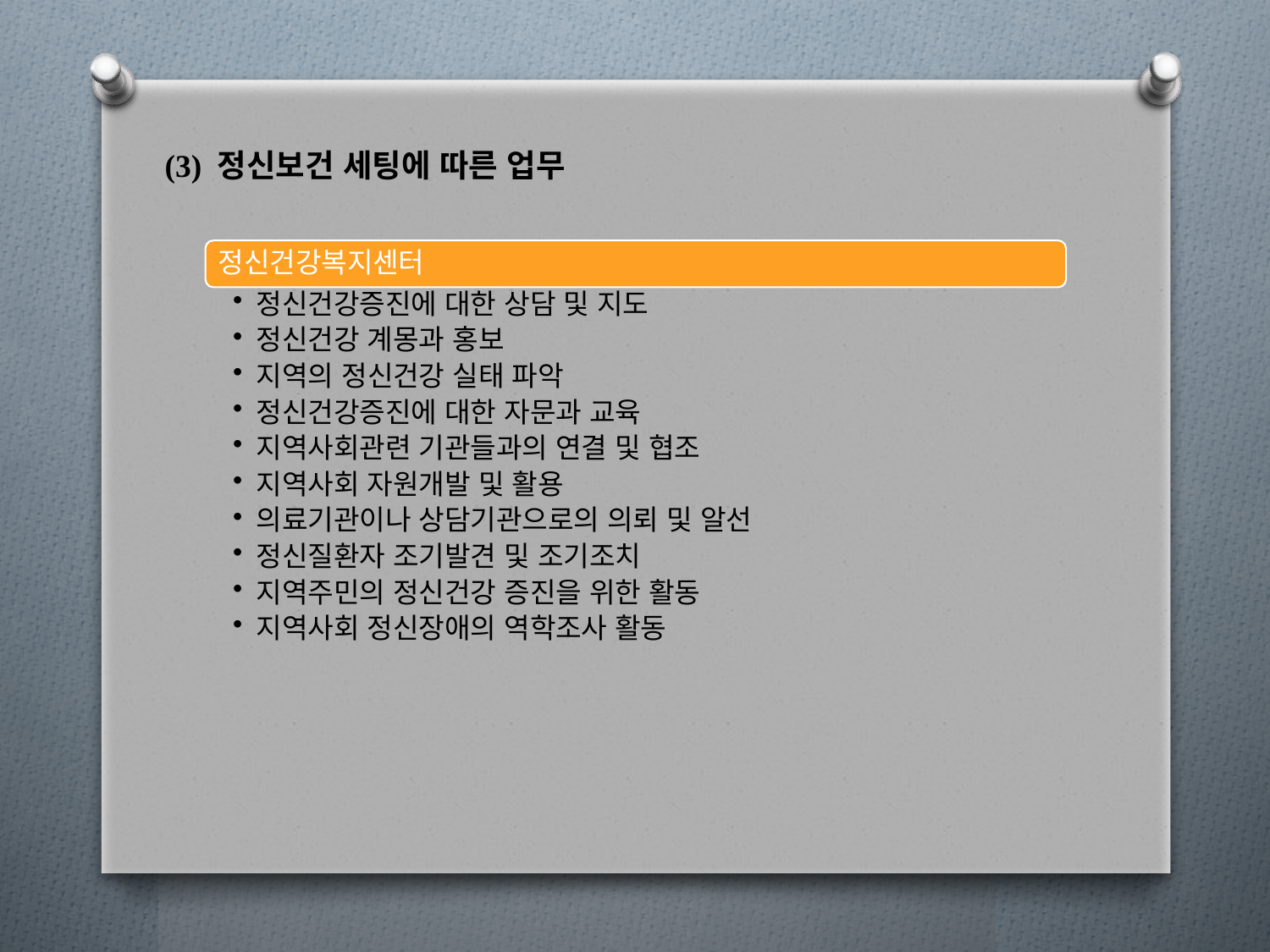

# (3) 정신보건 세팅에 따른 업무
정신건강복지센터
정신건강증진에 대한 상담 및 지도
정신건강 계몽과 홍보
지역의 정신건강 실태 파악
정신건강증진에 대한 자문과 교육
지역사회관련 기관들과의 연결 및 협조
지역사회 자원개발 및 활용
의료기관이나 상담기관으로의 의뢰 및 알선
정신질환자 조기발견 및 조기조치
지역주민의 정신건강 증진을 위한 활동
지역사회 정신장애의 역학조사 활동